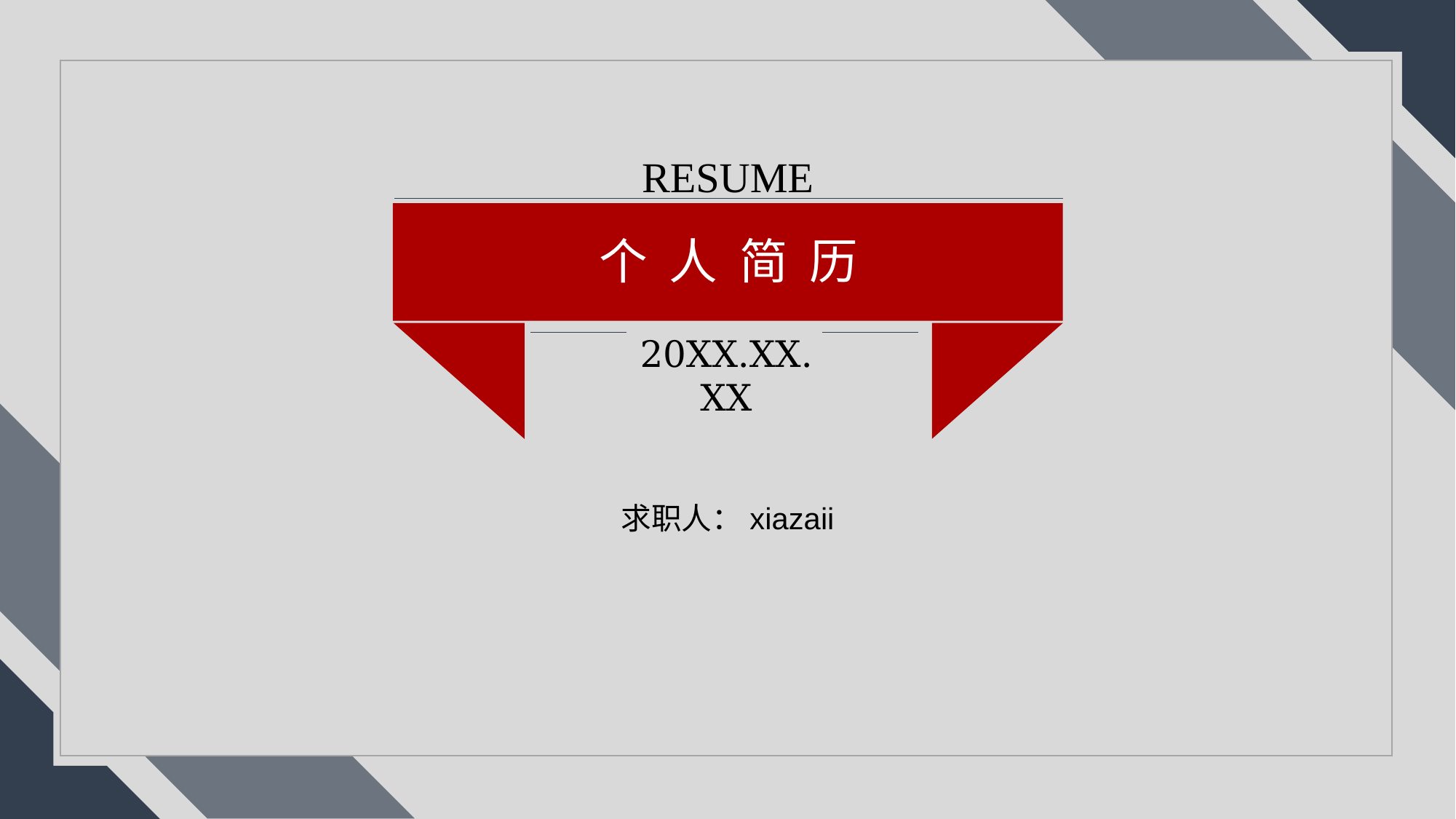

RESUME

个  人  简  历
20XX.XX.XX

求职人：xiazaii